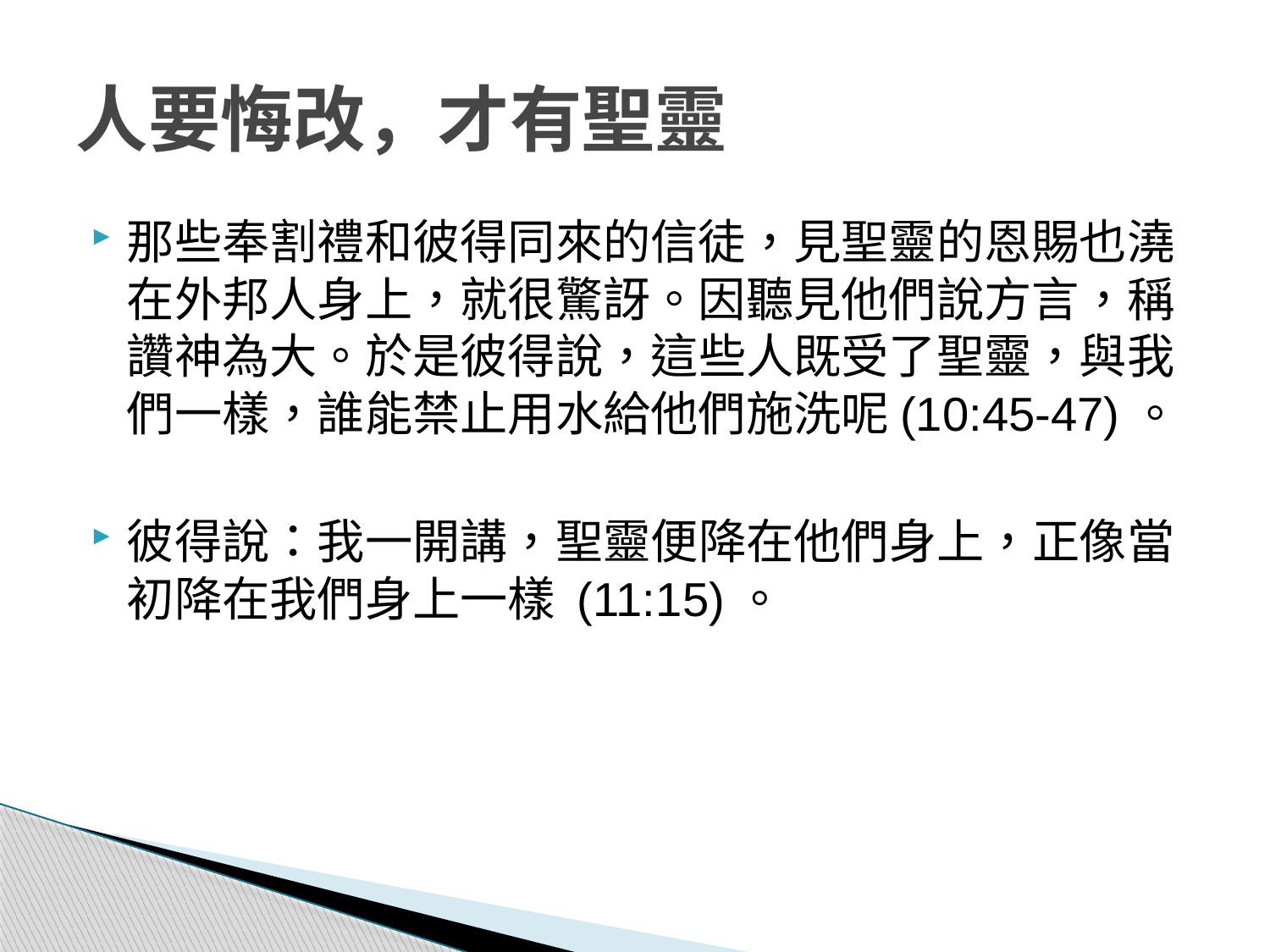

# 人要悔改，才有聖靈
那些奉割禮和彼得同來的信徒，見聖靈的恩賜也澆在外邦人身上，就很驚訝。因聽見他們說方言，稱讚神為大。於是彼得說，這些人既受了聖靈，與我們一樣，誰能禁止用水給他們施洗呢(10:45-47)。

彼得說：我一開講，聖靈便降在他們身上，正像當初降在我們身上一樣 (11:15)。